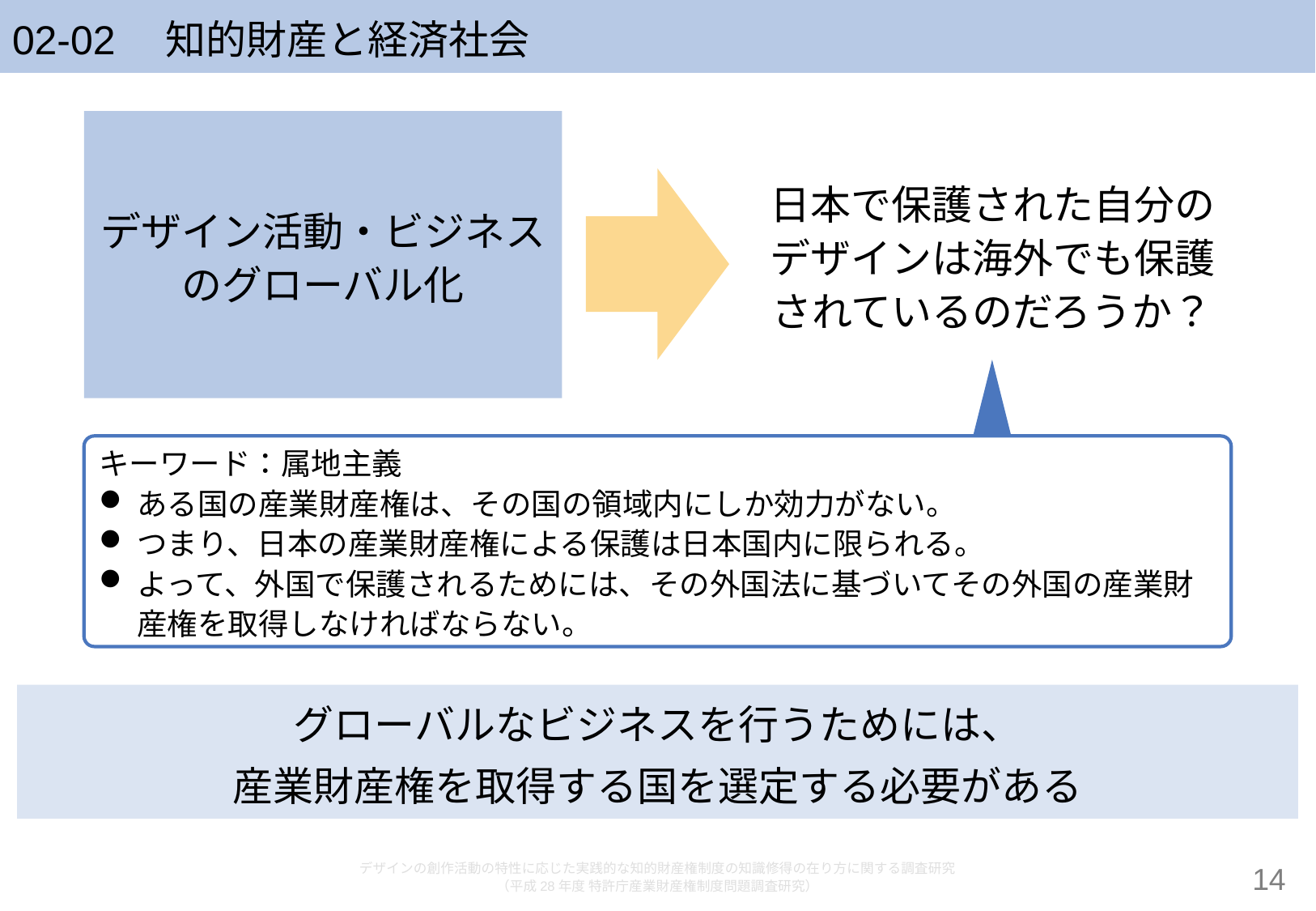

# 02-02　知的財産と経済社会
日本で保護された自分のデザインは海外でも保護されているのだろうか？
デザイン活動・ビジネスのグローバル化

キーワード：属地主義
ある国の産業財産権は、その国の領域内にしか効力がない。
つまり、日本の産業財産権による保護は日本国内に限られる。
よって、外国で保護されるためには、その外国法に基づいてその外国の産業財産権を取得しなければならない。
グローバルなビジネスを行うためには、
産業財産権を取得する国を選定する必要がある
デザインの創作活動の特性に応じた実践的な知的財産権制度の知識修得の在り方に関する調査研究
（平成28年度 特許庁産業財産権制度問題調査研究）
14